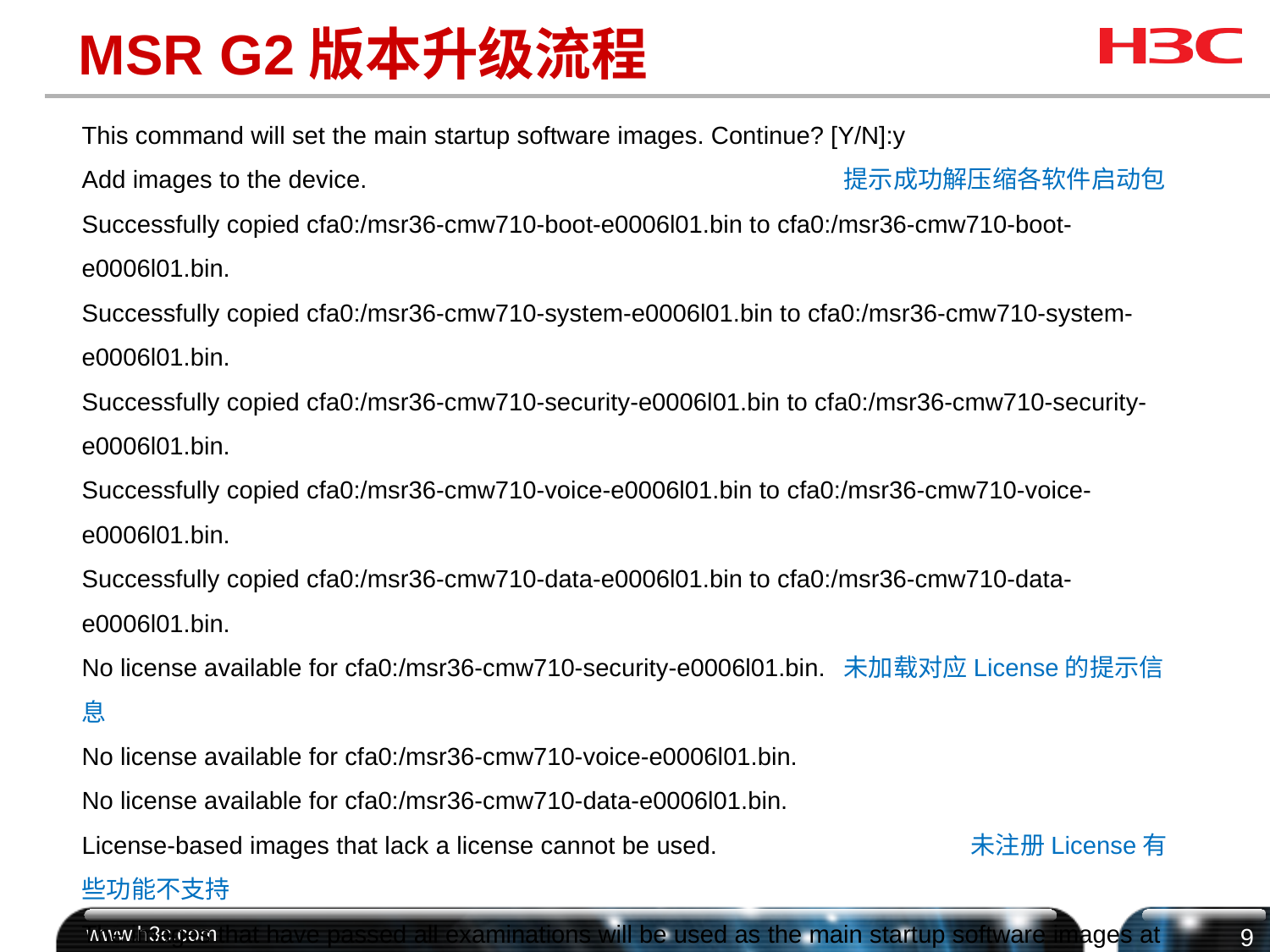

# MSR G2版本升级流程
This command will set the main startup software images. Continue? [Y/N]:y
Add images to the device.				提示成功解压缩各软件启动包
Successfully copied cfa0:/msr36-cmw710-boot-e0006l01.bin to cfa0:/msr36-cmw710-boot-e0006l01.bin.
Successfully copied cfa0:/msr36-cmw710-system-e0006l01.bin to cfa0:/msr36-cmw710-system-e0006l01.bin.
Successfully copied cfa0:/msr36-cmw710-security-e0006l01.bin to cfa0:/msr36-cmw710-security-e0006l01.bin.
Successfully copied cfa0:/msr36-cmw710-voice-e0006l01.bin to cfa0:/msr36-cmw710-voice-e0006l01.bin.
Successfully copied cfa0:/msr36-cmw710-data-e0006l01.bin to cfa0:/msr36-cmw710-data-e0006l01.bin.
No license available for cfa0:/msr36-cmw710-security-e0006l01.bin.	未加载对应License的提示信息
No license available for cfa0:/msr36-cmw710-voice-e0006l01.bin.
No license available for cfa0:/msr36-cmw710-data-e0006l01.bin.
License-based images that lack a license cannot be used.		未注册License有些功能不支持
The images that have passed all examinations will be used as the main startup software images at the next reboot on the device.			     升级成功。若文件损坏，无法通过自检